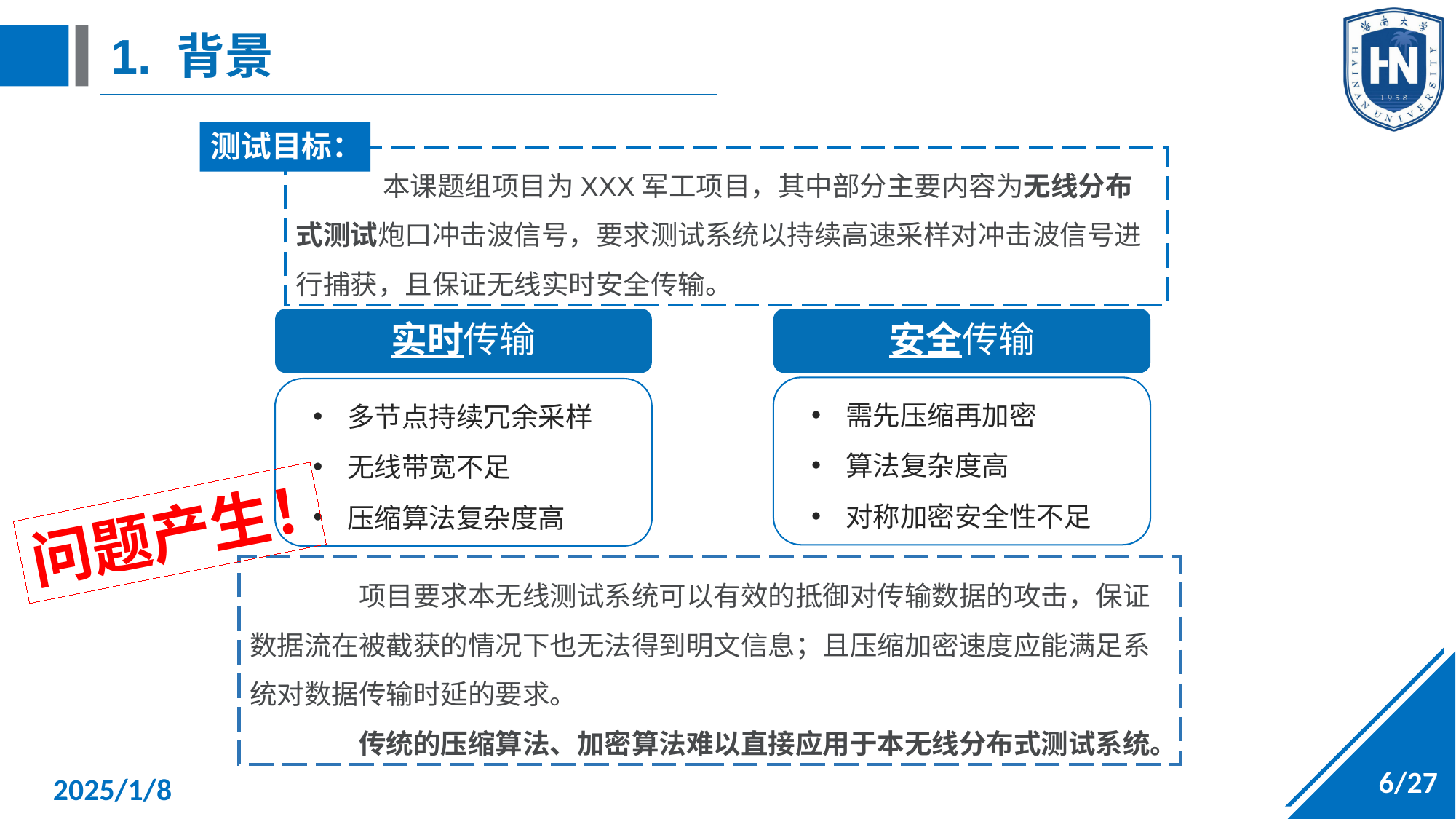

# 1. 背景
测试目标：
             本课题组项目为XXX军工项目，其中部分主要内容为无线分布式测试炮口冲击波信号，要求测试系统以持续高速采样对冲击波信号进行捕获，且保证无线实时安全传输。
实时传输
安全传输
需先压缩再加密
算法复杂度高
对称加密安全性不足
多节点持续冗余采样
无线带宽不足
压缩算法复杂度高
问题产生！
	项目要求本无线测试系统可以有效的抵御对传输数据的攻击，保证数据流在被截获的情况下也无法得到明文信息；且压缩加密速度应能满足系统对数据传输时延的要求。
	传统的压缩算法、加密算法难以直接应用于本无线分布式测试系统。
6/27
2025/1/8